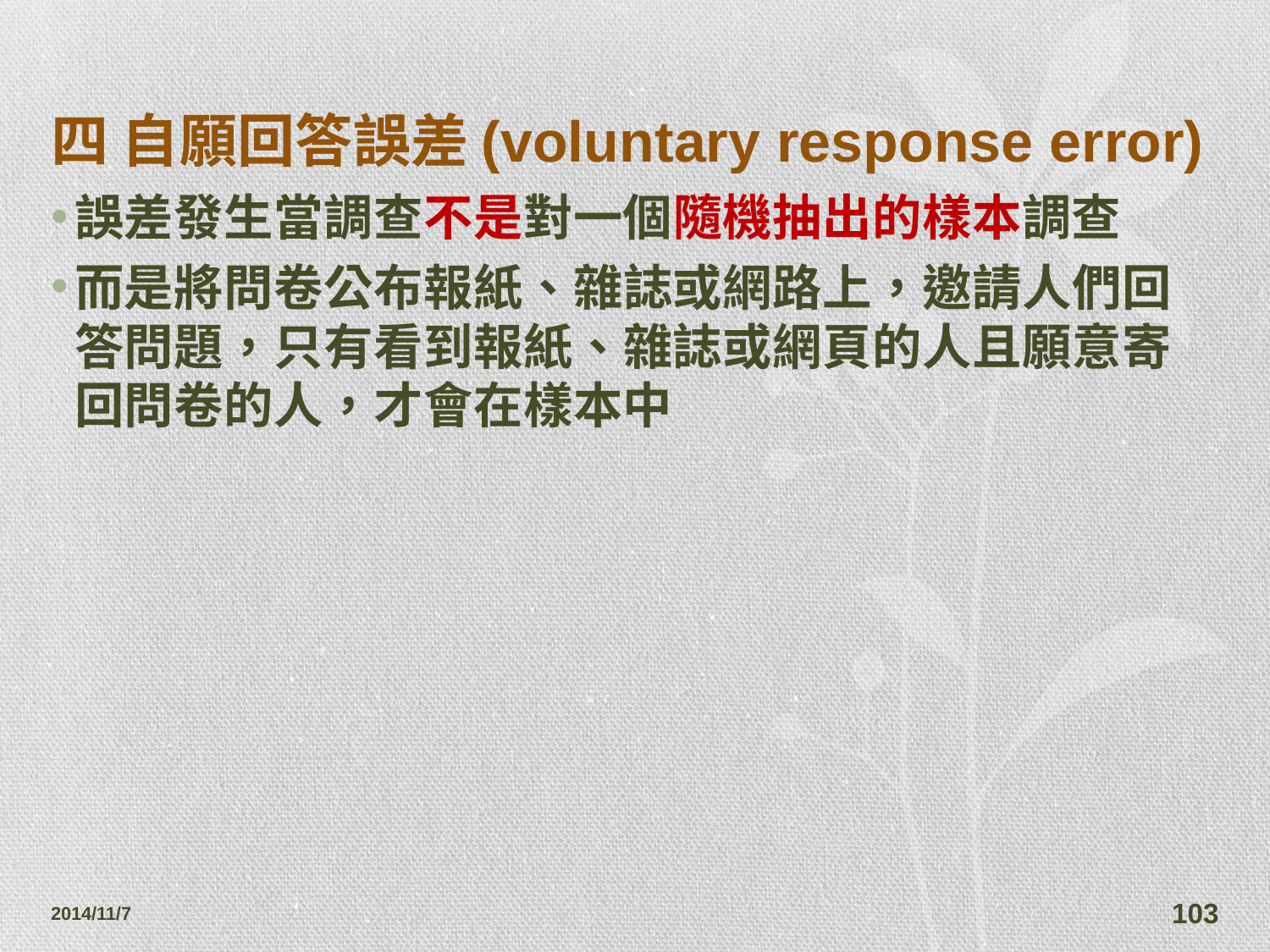

# 四 自願回答誤差(voluntary response error)
誤差發生當調查不是對一個隨機抽出的樣本調查
而是將問卷公布報紙、雜誌或網路上，邀請人們回答問題，只有看到報紙、雜誌或網頁的人且願意寄回問卷的人，才會在樣本中
2014/11/7
103